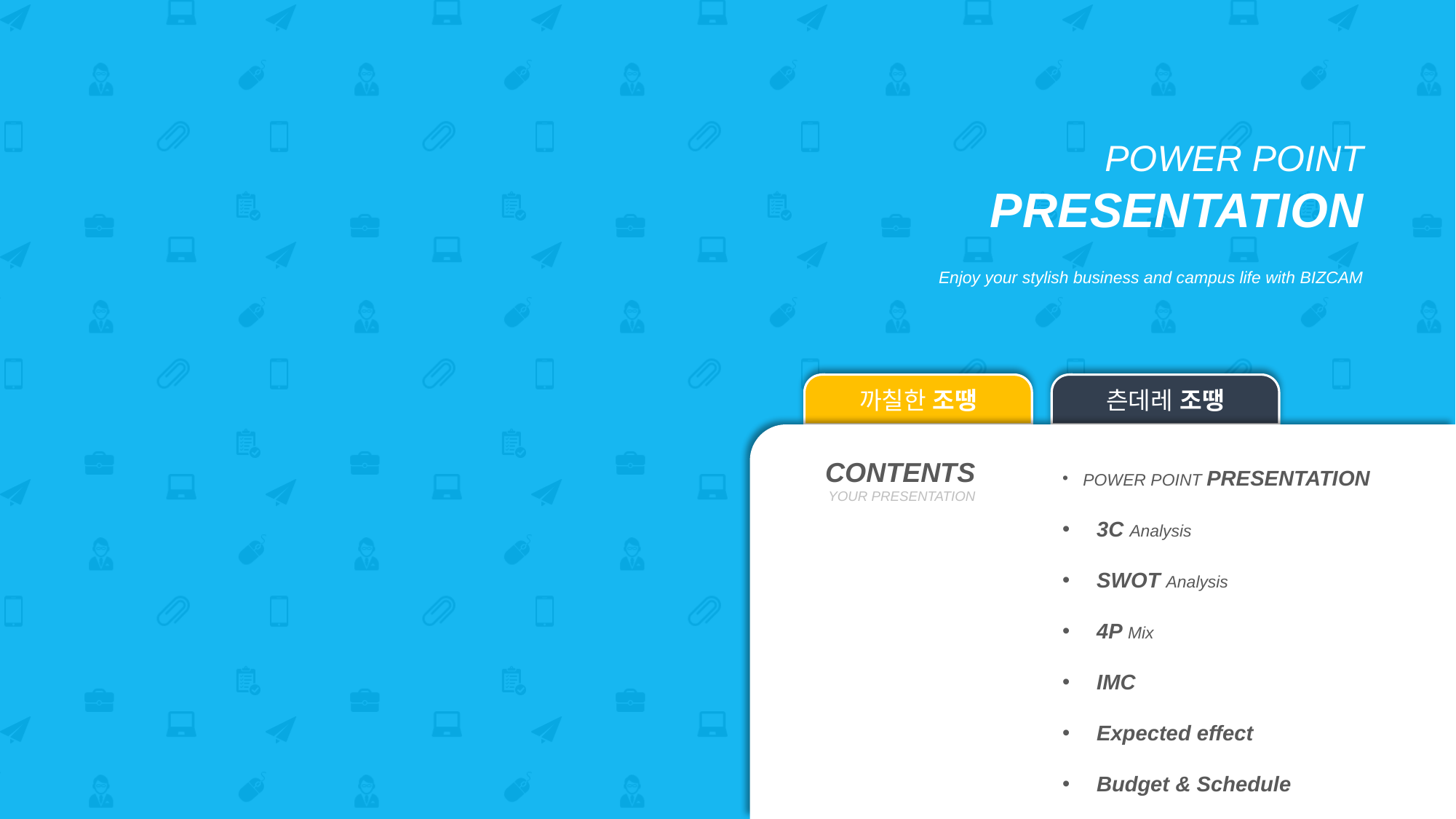

POWER POINT PRESENTATION
Enjoy your stylish business and campus life with BIZCAM

까칠한 조땡
츤데레 조땡
POWER POINT PRESENTATION
3C Analysis
SWOT Analysis
4P Mix
IMC
Expected effect
Budget & Schedule
CONTENTS
YOUR PRESENTATION